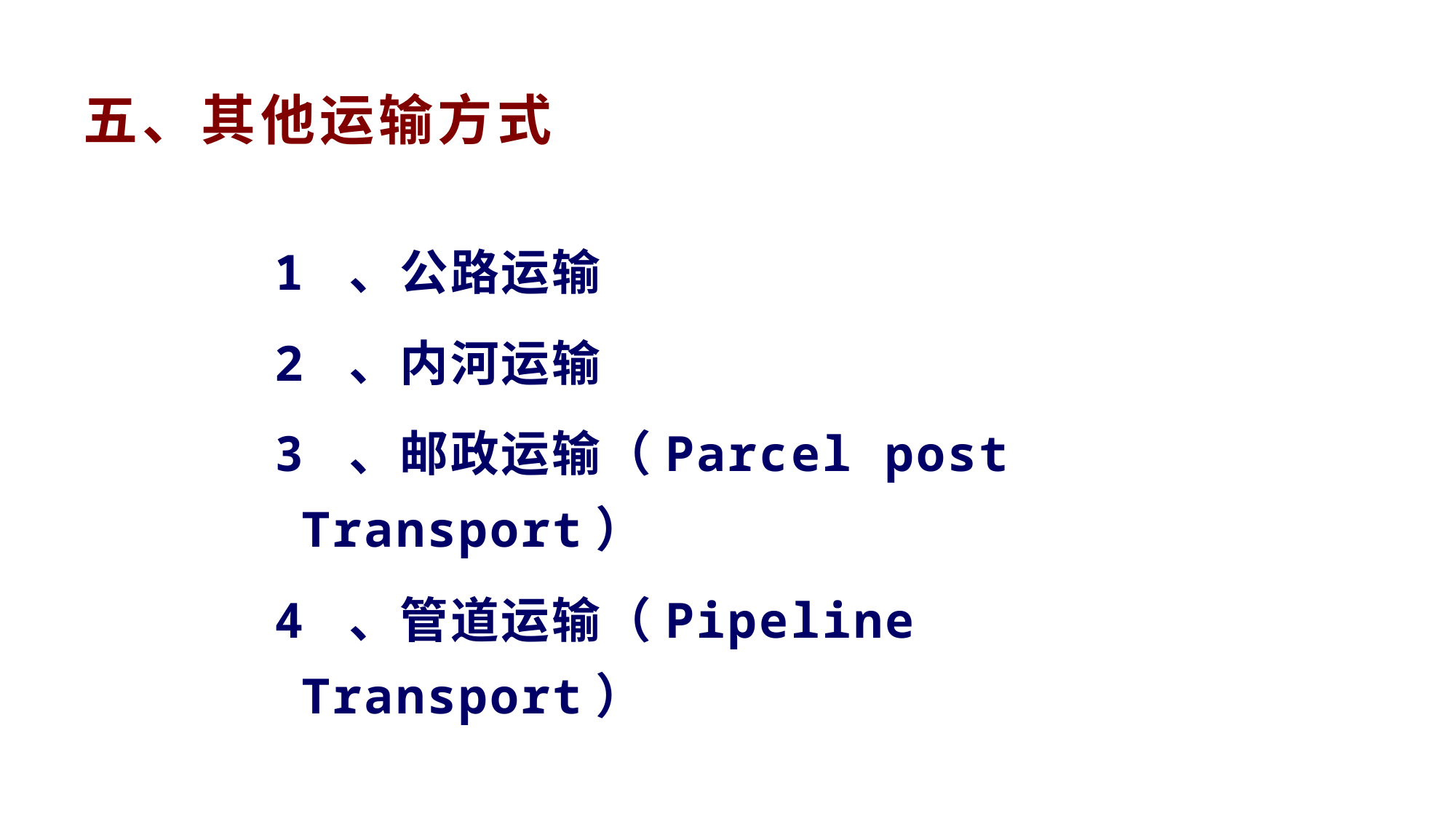

# 五、其他运输方式
1 、公路运输
2 、内河运输
3 、邮政运输（Parcel post Transport）
4 、管道运输（Pipeline Transport）